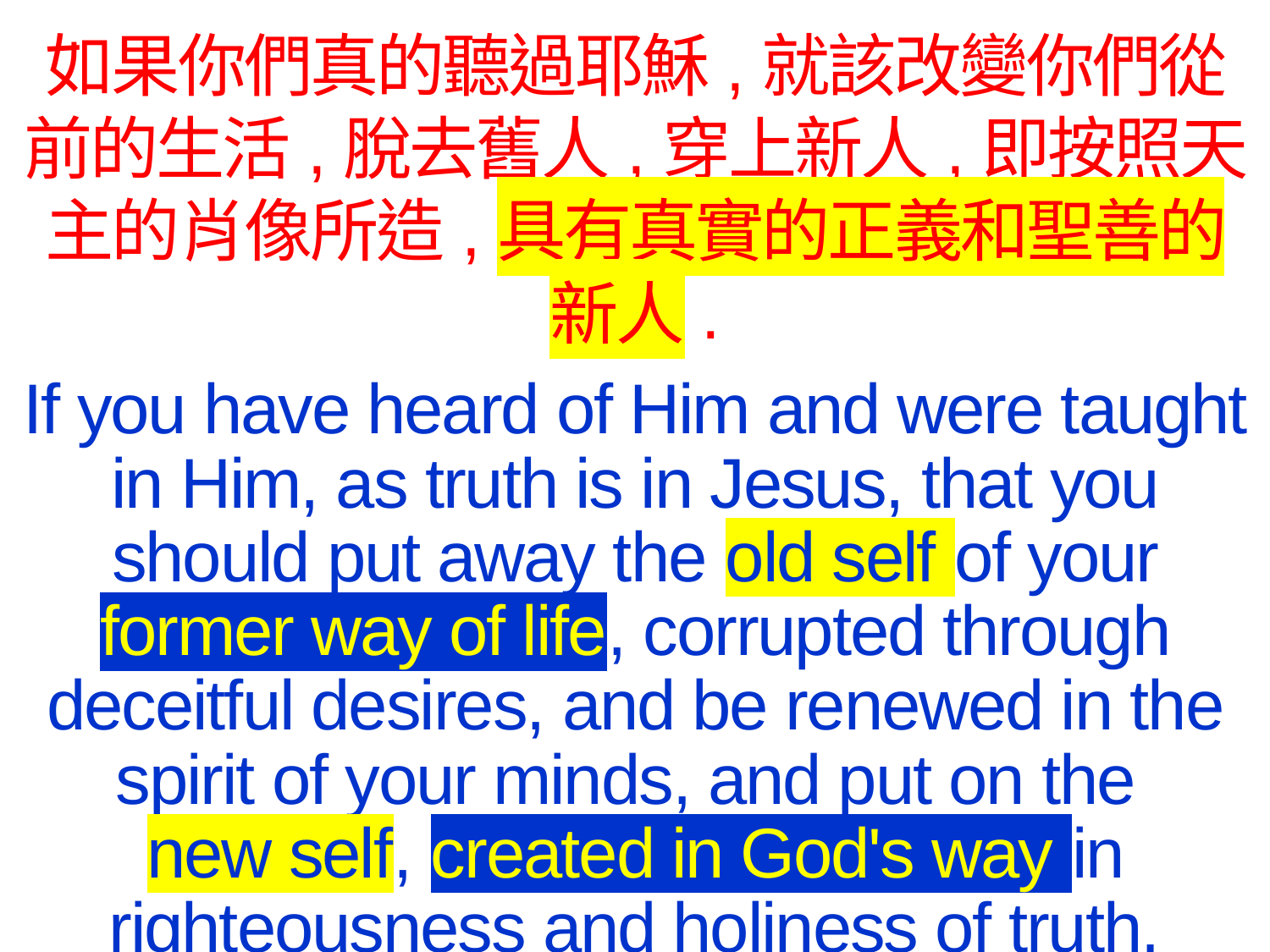

如果你們真的聽過耶穌,就該改變你們從前的生活,脫去舊人,穿上新人,即按照天主的肖像所造,具有真實的正義和聖善的新人.
If you have heard of Him and were taught in Him, as truth is in Jesus, that you should put away the old self of your former way of life, corrupted through deceitful desires, and be renewed in the spirit of your minds, and put on the
new self, created in God's way in righteousness and holiness of truth.